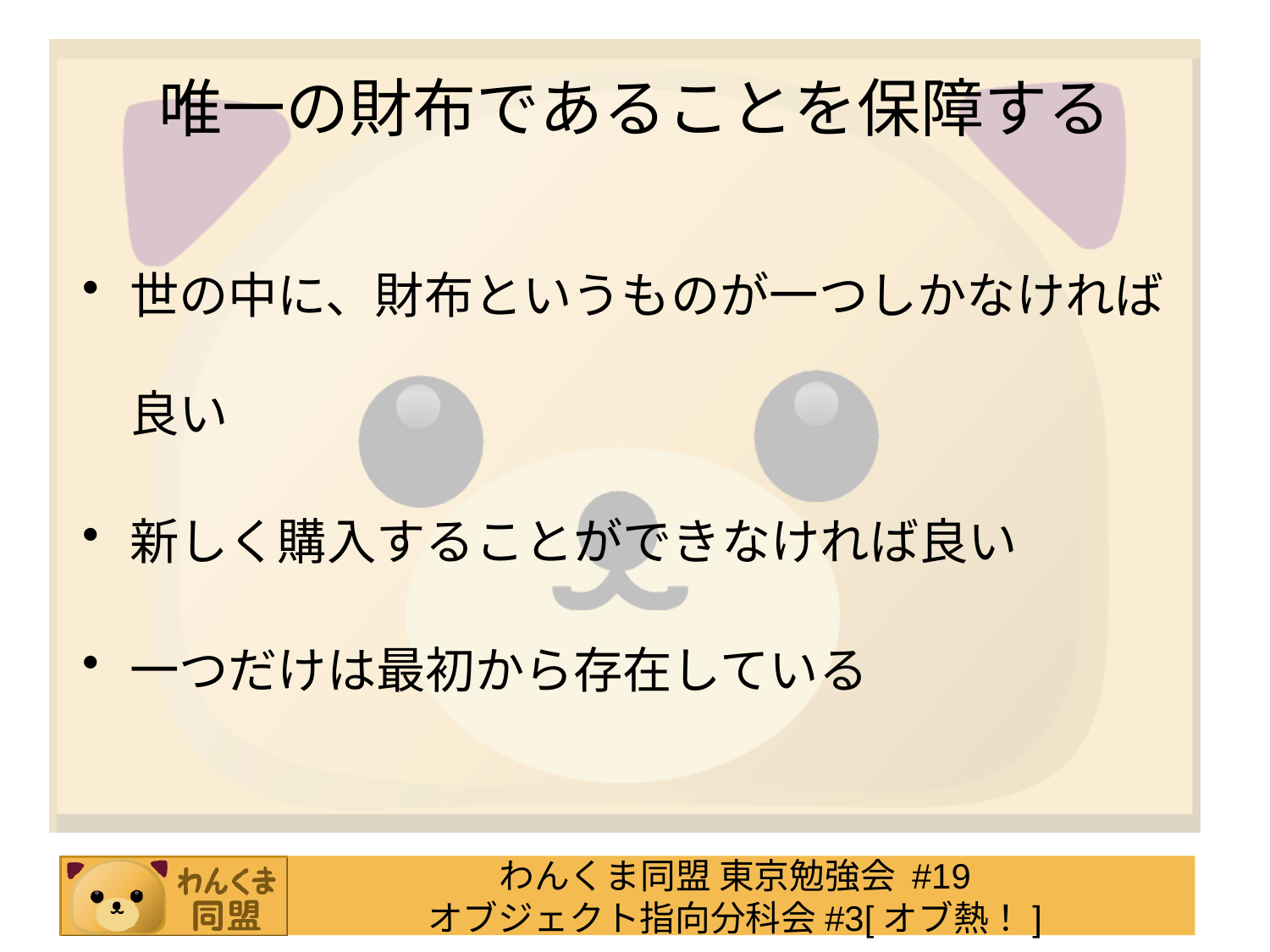

# 唯一の財布であることを保障する
世の中に、財布というものが一つしかなければ良い
新しく購入することができなければ良い
一つだけは最初から存在している